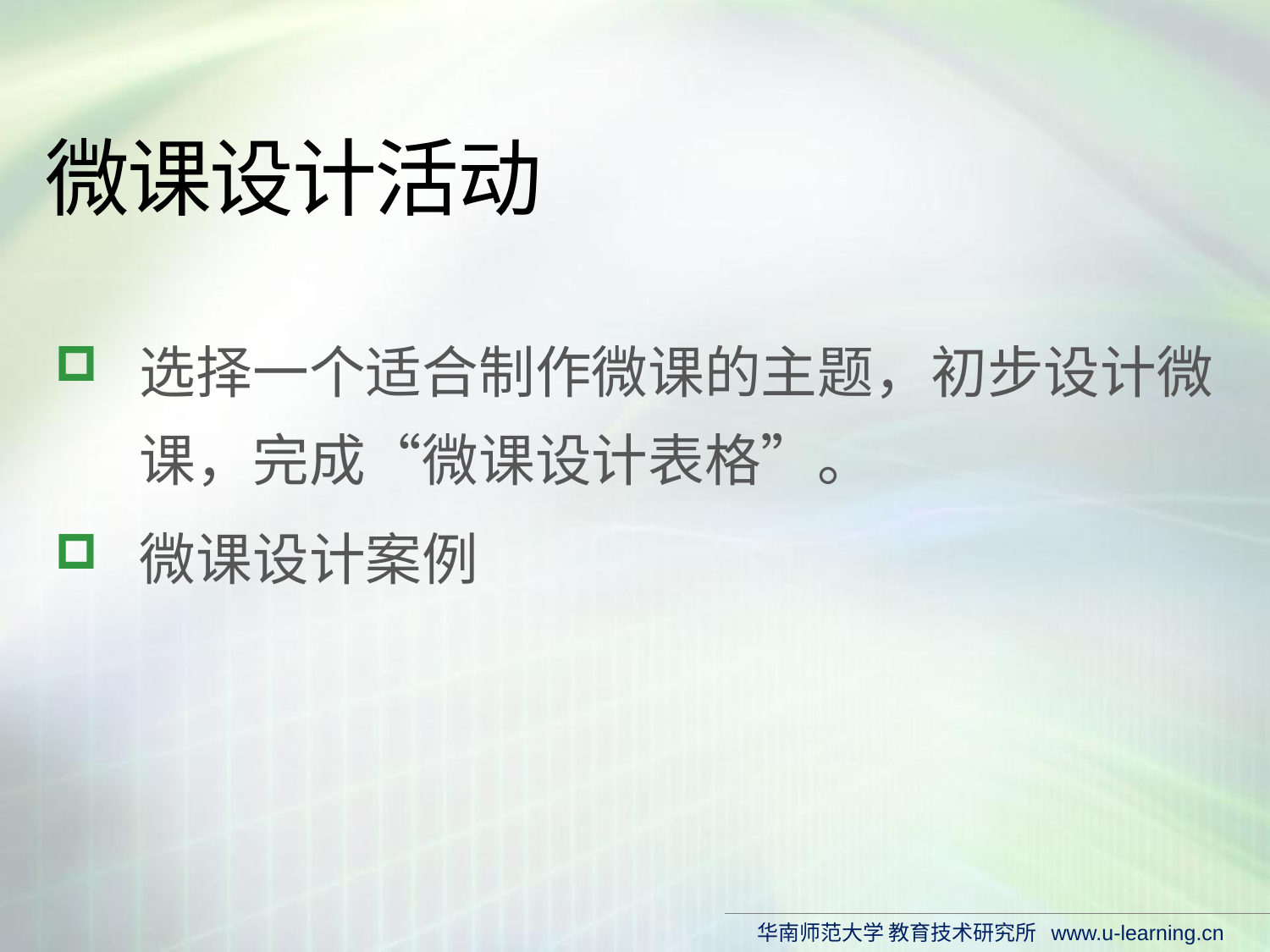

# 微课设计活动
选择一个适合制作微课的主题，初步设计微课，完成“微课设计表格”。
微课设计案例